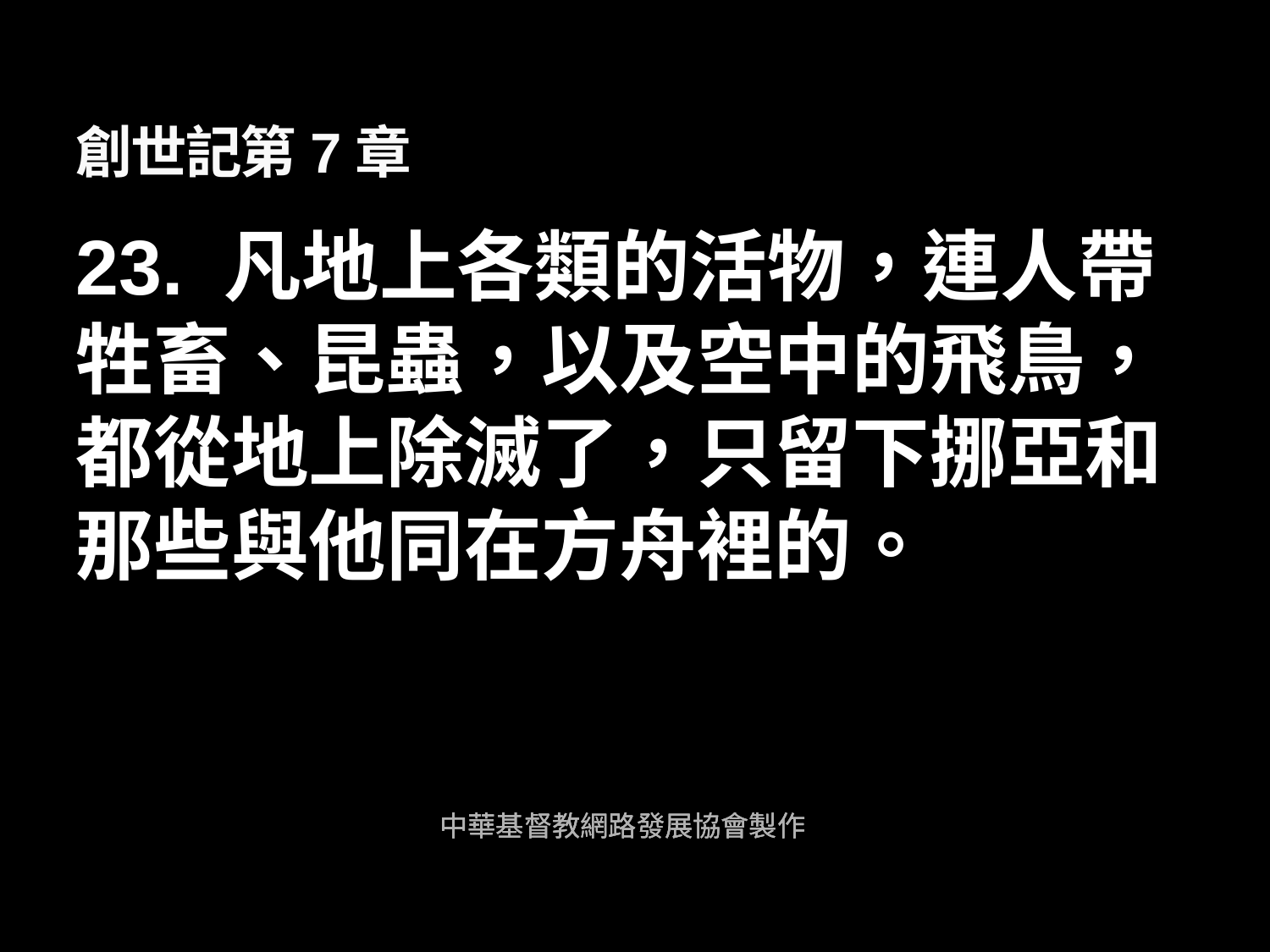

# 創世記第7章
23. 凡地上各類的活物，連人帶牲畜、昆蟲，以及空中的飛鳥，都從地上除滅了，只留下挪亞和那些與他同在方舟裡的。